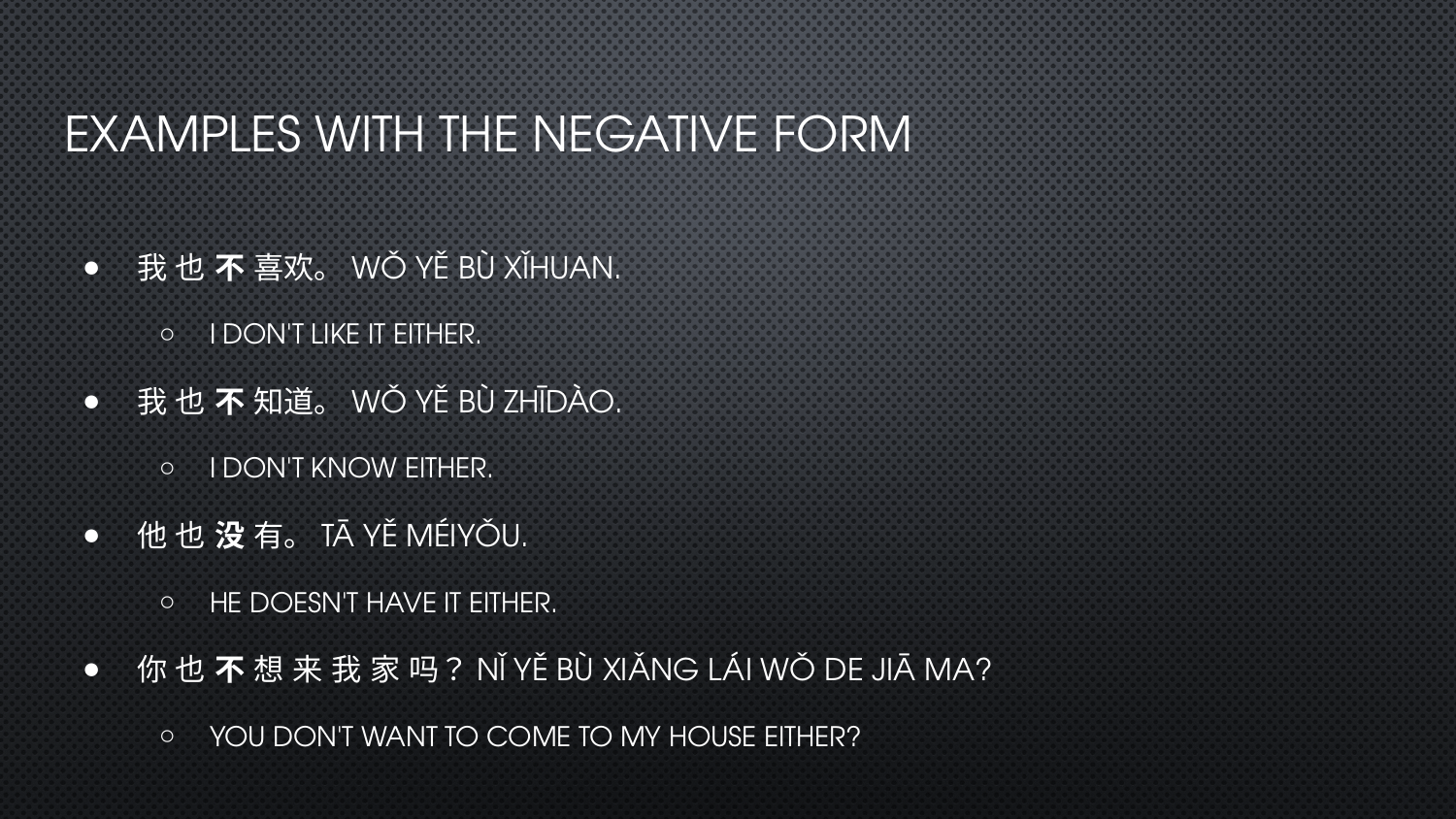

# Examples with the Negative Form
我 也 不 喜欢。Wǒ yě bù xǐhuan.
I don't like it either.
我 也 不 知道。Wǒ yě bù zhīdào.
I don't know either.
他 也 没 有。Tā yě méiyǒu.
He doesn't have it either.
你 也 不 想 来 我 家 吗？Nǐ yě bù xiǎng lái wǒ de jiā ma?
You don't want to come to my house either?